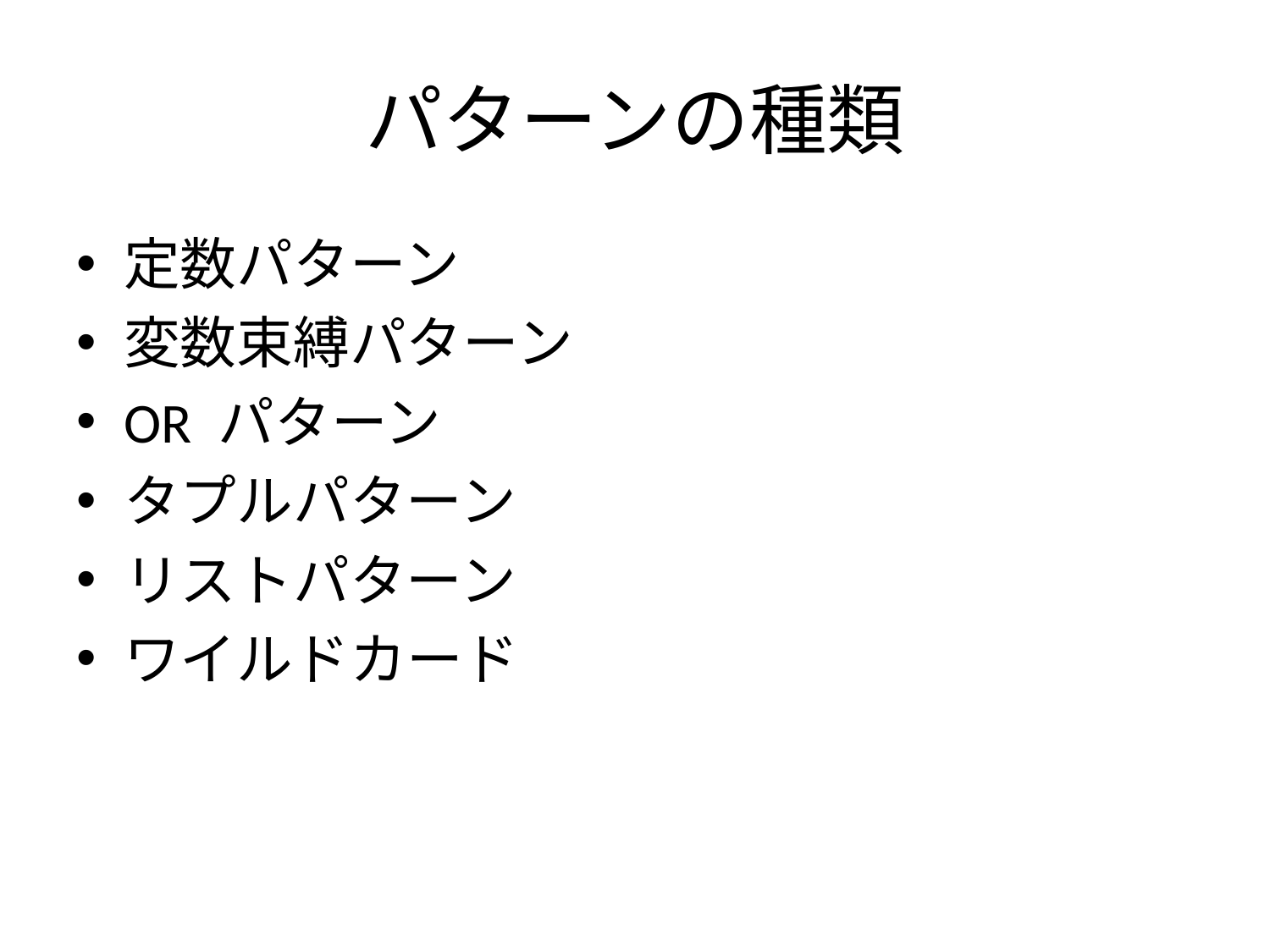

# パターンの種類
定数パターン
変数束縛パターン
OR パターン
タプルパターン
リストパターン
ワイルドカード